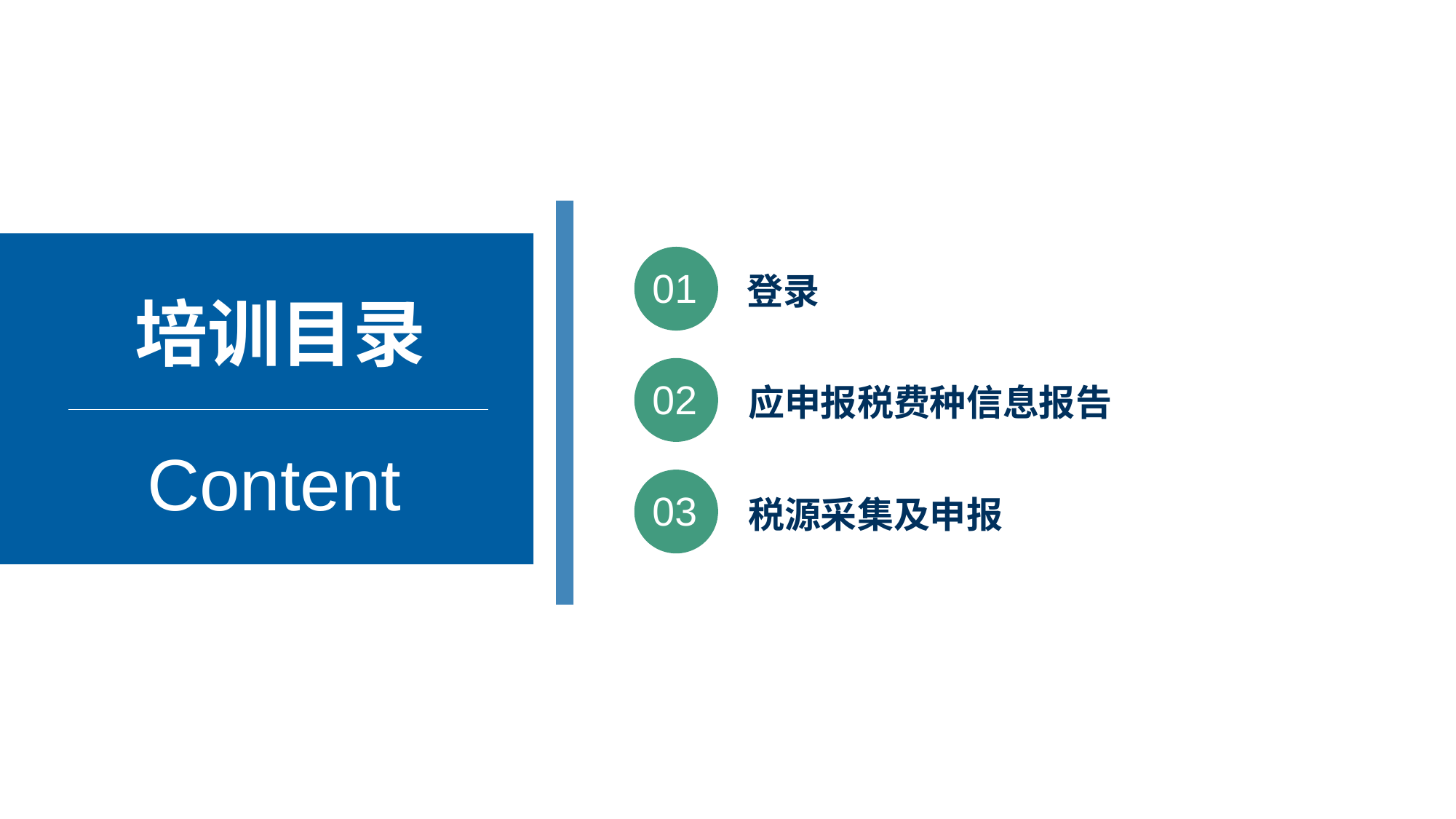

01
登录
培训目录

02
应申报税费种信息报告
Content

03
税源采集及申报